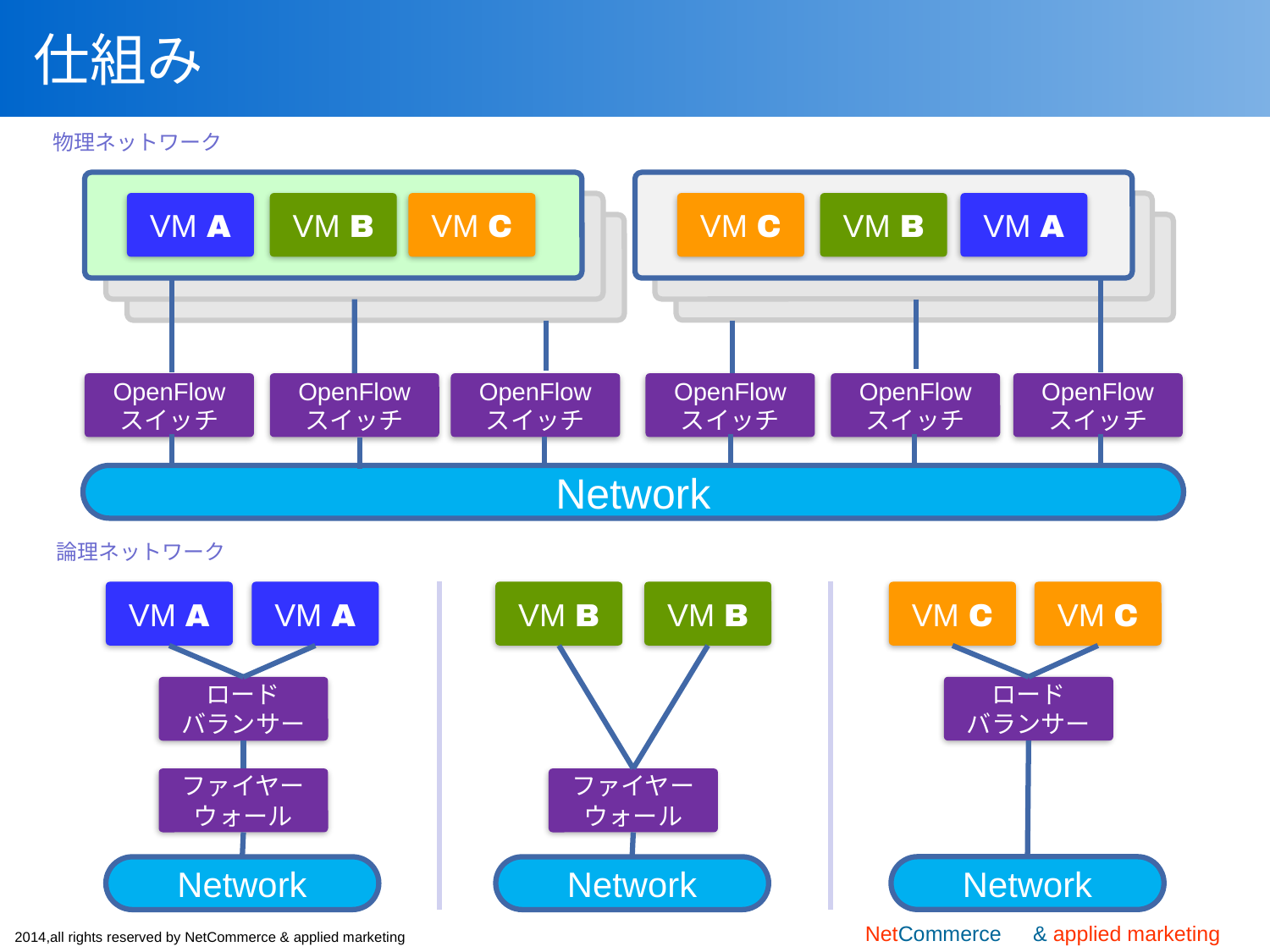

# 仕組み
物理ネットワーク

VM A
VM C
VM C
VM A
VM B
VM B

OpenFlow
スイッチ
OpenFlow
スイッチ
OpenFlow
スイッチ
OpenFlow
スイッチ
OpenFlow
スイッチ
OpenFlow
スイッチ
Network
論理ネットワーク
VM A
VM A
VM B
VM B
VM C
VM C
ロード
バランサー
ロード
バランサー
ファイヤー
ウォール
ファイヤー
ウォール
Network
Network
Network